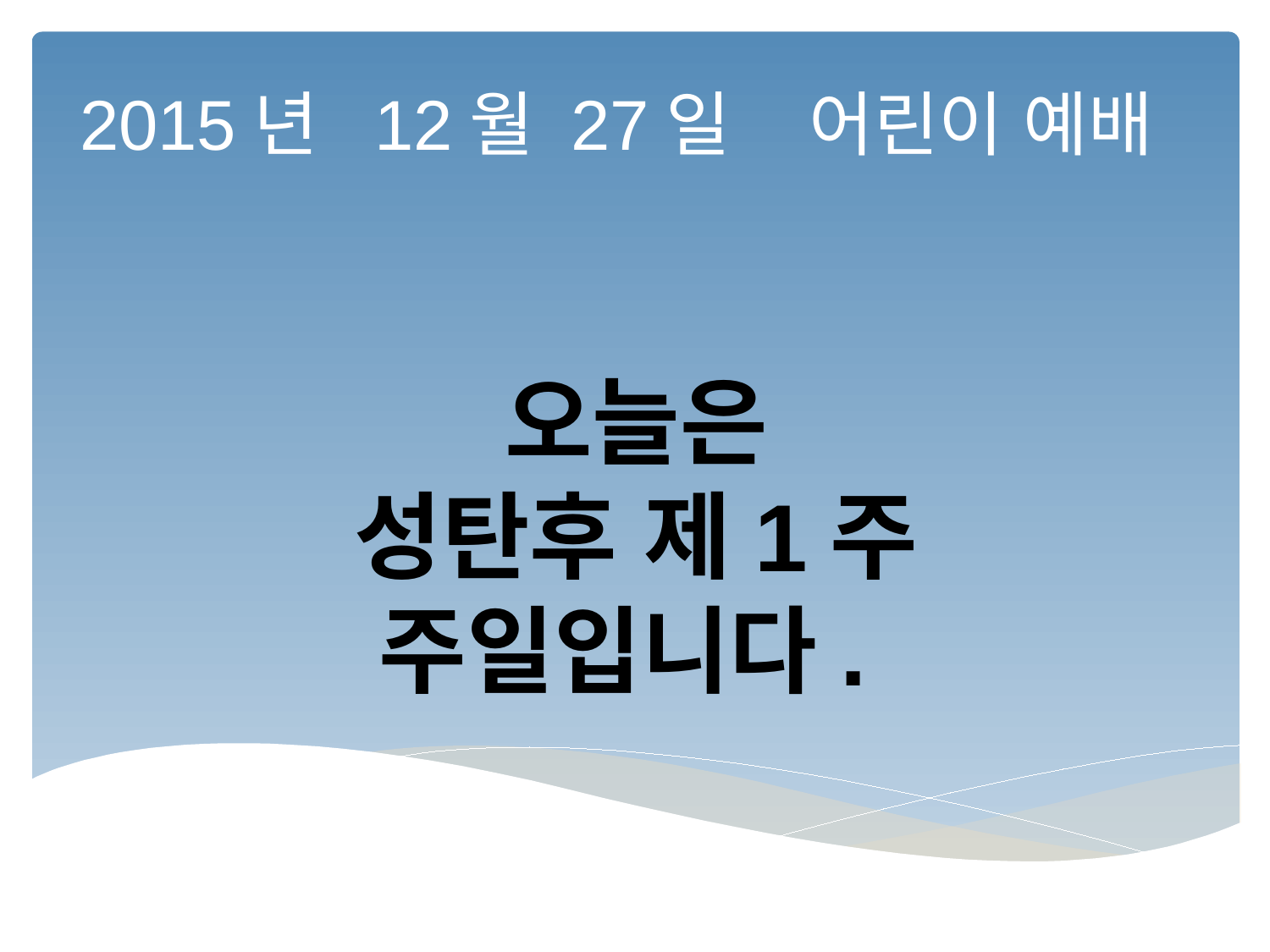

2015년  12월 27일    어린이 예배
오늘은
성탄후 제1주
주일입니다.